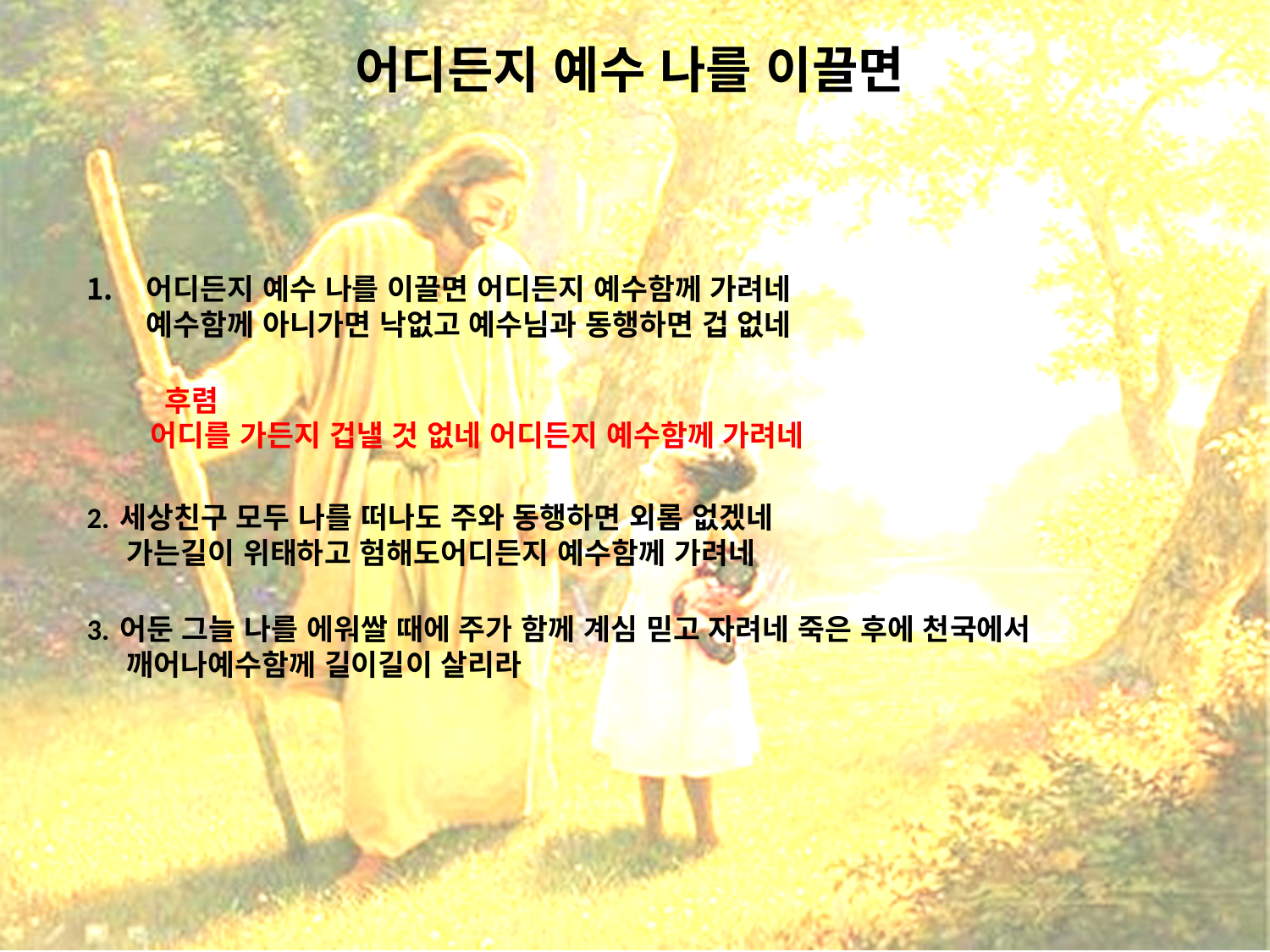

# 어디든지 예수 나를 이끌면
어디든지 예수 나를 이끌면 어디든지 예수함께 가려네
예수함께 아니가면 낙없고 예수님과 동행하면 겁 없네
         후렴
    어디를 가든지 겁낼 것 없네 어디든지 예수함께 가려네

2. 세상친구 모두 나를 떠나도 주와 동행하면 외롬 없겠네
가는길이 위태하고 험해도어디든지 예수함께 가려네
3. 어둔 그늘 나를 에워쌀 때에 주가 함께 계심 믿고 자려네 죽은 후에 천국에서 깨어나예수함께 길이길이 살리라